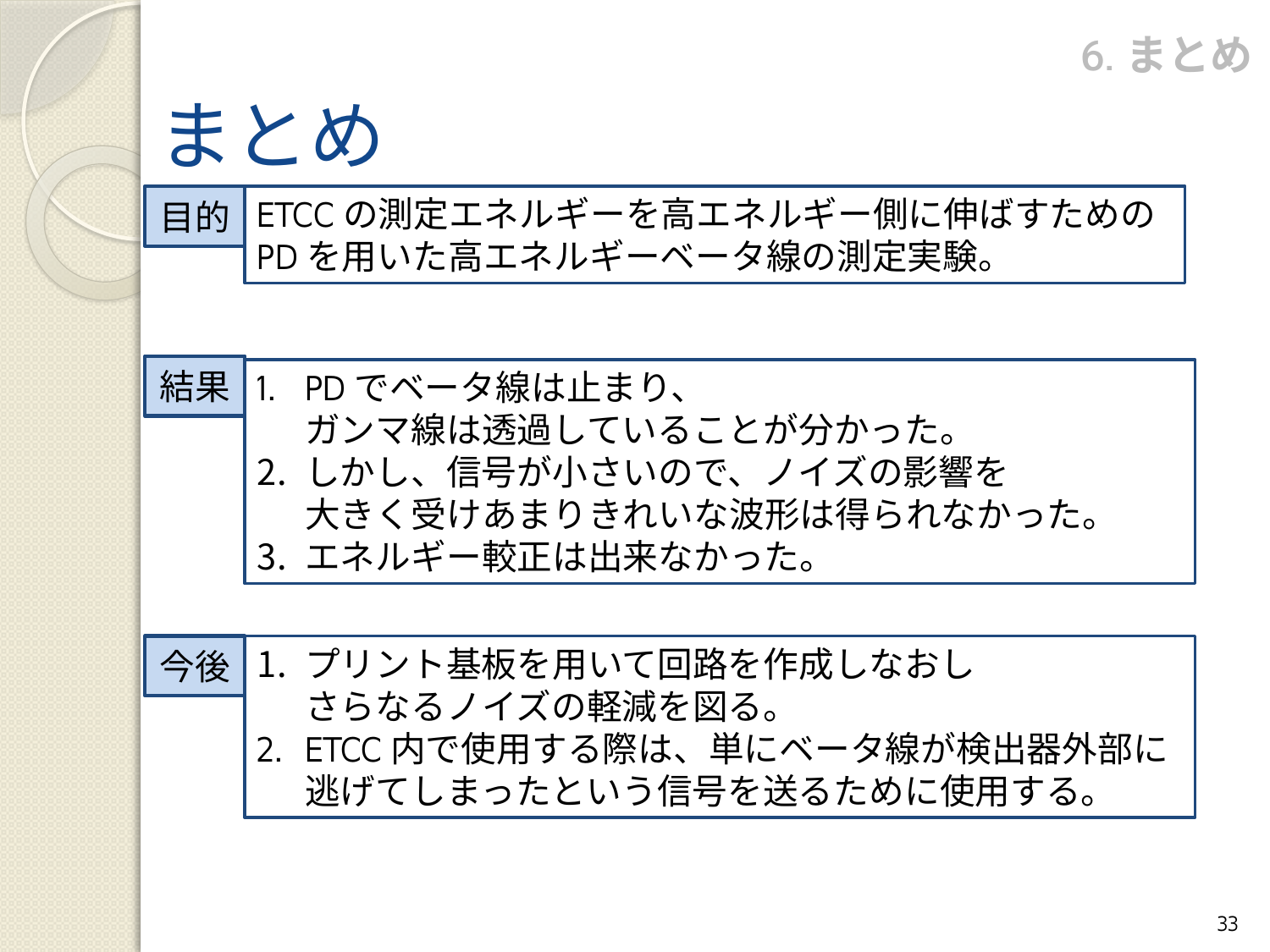

6.まとめ
# まとめ
目的
ETCCの測定エネルギーを高エネルギー側に伸ばすための
PDを用いた高エネルギーベータ線の測定実験。
結果
PDでベータ線は止まり、
ガンマ線は透過していることが分かった。
しかし、信号が小さいので、ノイズの影響を
大きく受けあまりきれいな波形は得られなかった。
エネルギー較正は出来なかった。
今後
プリント基板を用いて回路を作成しなおし
さらなるノイズの軽減を図る。
ETCC内で使用する際は、単にベータ線が検出器外部に
逃げてしまったという信号を送るために使用する。
33